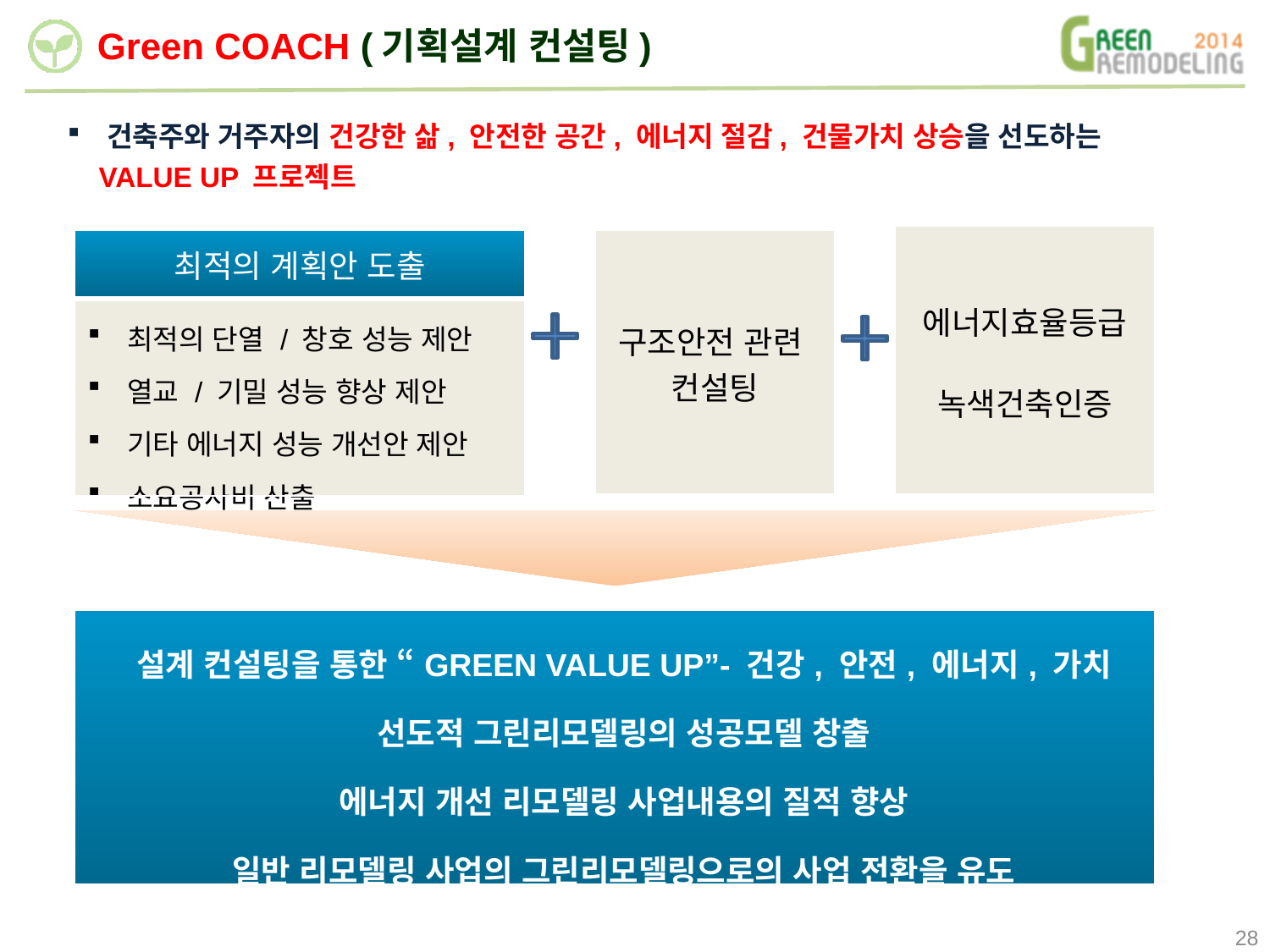

Green COACH (기획설계 컨설팅)
건축주와 거주자의 건강한 삶, 안전한 공간, 에너지 절감, 건물가치 상승을 선도하는
    VALUE UP 프로젝트
| 에너지효율등급 녹색건축인증 |
| --- |
| 최적의 계획안 도출 |
| --- |
| 최적의 단열 / 창호 성능 제안 열교 / 기밀 성능 향상 제안 기타 에너지 성능 개선안 제안 소요공사비 산출 |
| 구조안전 관련 컨설팅 |
| --- |

| 설계 컨설팅을 통한 “GREEN VALUE UP”- 건강, 안전, 에너지, 가치 선도적 그린리모델링의 성공모델 창출 에너지 개선 리모델링 사업내용의 질적 향상 일반 리모델링 사업의 그린리모델링으로의 사업 전환을 유도 |
| --- |
28